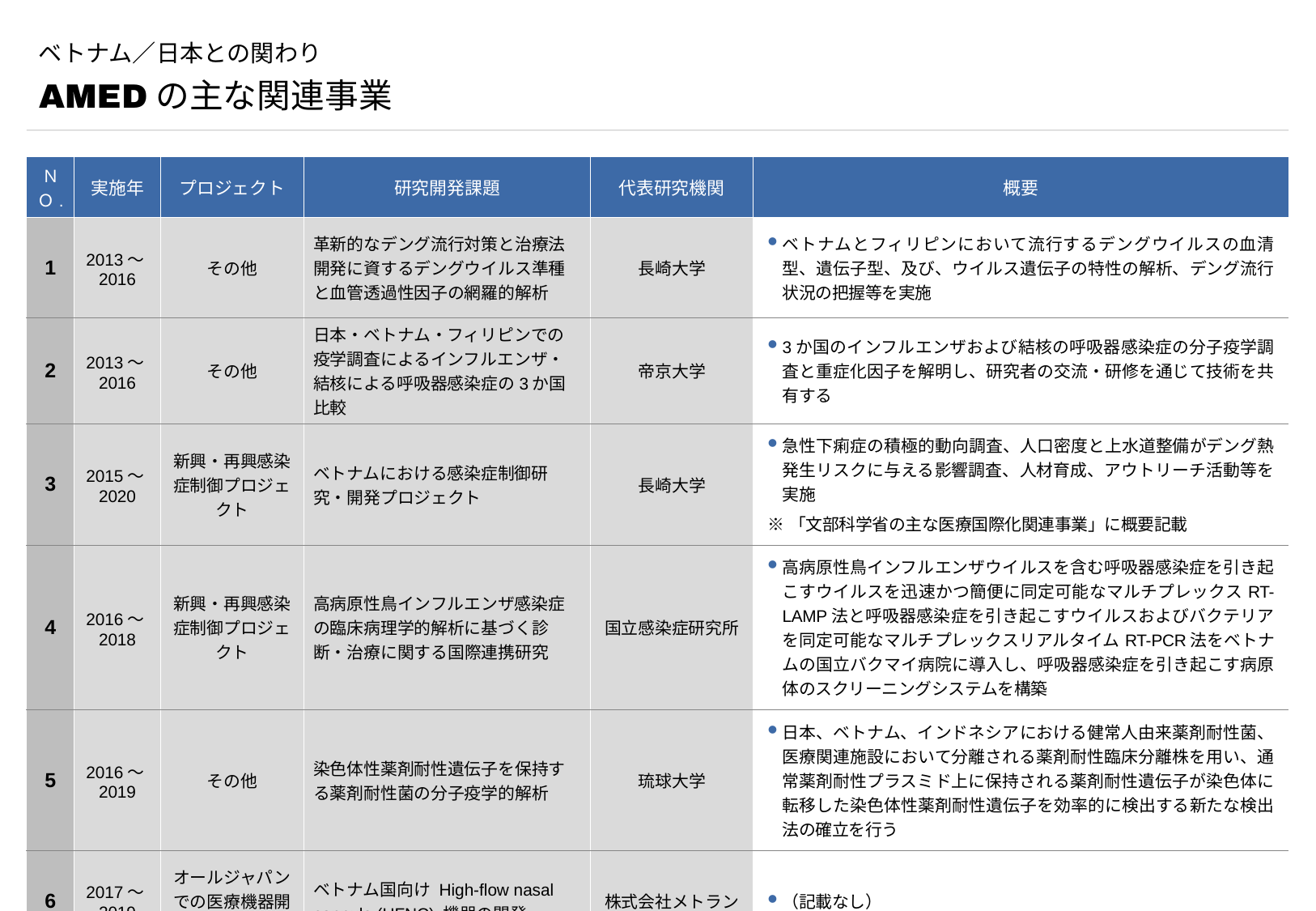

# ベトナム／日本との関わり
AMEDの主な関連事業
| ＮＯ. | 実施年 | プロジェクト | 研究開発課題 | 代表研究機関 | 概要 |
| --- | --- | --- | --- | --- | --- |
| 1 | 2013～2016 | その他 | 革新的なデング流行対策と治療法開発に資するデングウイルス準種と血管透過性因子の網羅的解析 | 長崎大学 | ベトナムとフィリピンにおいて流行するデングウイルスの血清型、遺伝子型、及び、ウイルス遺伝子の特性の解析、デング流行状況の把握等を実施 |
| 2 | 2013～2016 | その他 | 日本・ベトナム・フィリピンでの疫学調査によるインフルエンザ・結核による呼吸器感染症の3か国比較 | 帝京大学 | 3か国のインフルエンザおよび結核の呼吸器感染症の分子疫学調査と重症化因子を解明し、研究者の交流・研修を通じて技術を共有する |
| 3 | 2015～2020 | 新興・再興感染症制御プロジェクト | ベトナムにおける感染症制御研究・開発プロジェクト | 長崎大学 | 急性下痢症の積極的動向調査、人口密度と上水道整備がデング熱発生リスクに与える影響調査、人材育成、アウトリーチ活動等を実施 ※「文部科学省の主な医療国際化関連事業」に概要記載 |
| 4 | 2016～2018 | 新興・再興感染症制御プロジェクト | 高病原性鳥インフルエンザ感染症の臨床病理学的解析に基づく診断・治療に関する国際連携研究 | 国立感染症研究所 | 高病原性鳥インフルエンザウイルスを含む呼吸器感染症を引き起こすウイルスを迅速かつ簡便に同定可能なマルチプレックスRT-LAMP法と呼吸器感染症を引き起こすウイルスおよびバクテリアを同定可能なマルチプレックスリアルタイムRT-PCR法をベトナムの国立バクマイ病院に導入し、呼吸器感染症を引き起こす病原体のスクリーニングシステムを構築 |
| 5 | 2016～2019 | その他 | 染色体性薬剤耐性遺伝子を保持する薬剤耐性菌の分子疫学的解析 | 琉球大学 | 日本、ベトナム、インドネシアにおける健常人由来薬剤耐性菌、医療関連施設において分離される薬剤耐性臨床分離株を用い、通常薬剤耐性プラスミド上に保持される薬剤耐性遺伝子が染色体に転移した染色体性薬剤耐性遺伝子を効率的に検出する新たな検出法の確立を行う |
| 6 | 2017～2019 | オールジャパンでの医療機器開発プロジェクト | ベトナム国向け High-flow nasal cannula (HFNC) 機器の開発 | 株式会社メトラン | （記載なし） |
（注）当該国との共同研究や、当該国を主な対象とした研究開発課題を中心に抽出した。
（出所） AMEDホームページ、長崎大学熱帯医学研究所ホームページ